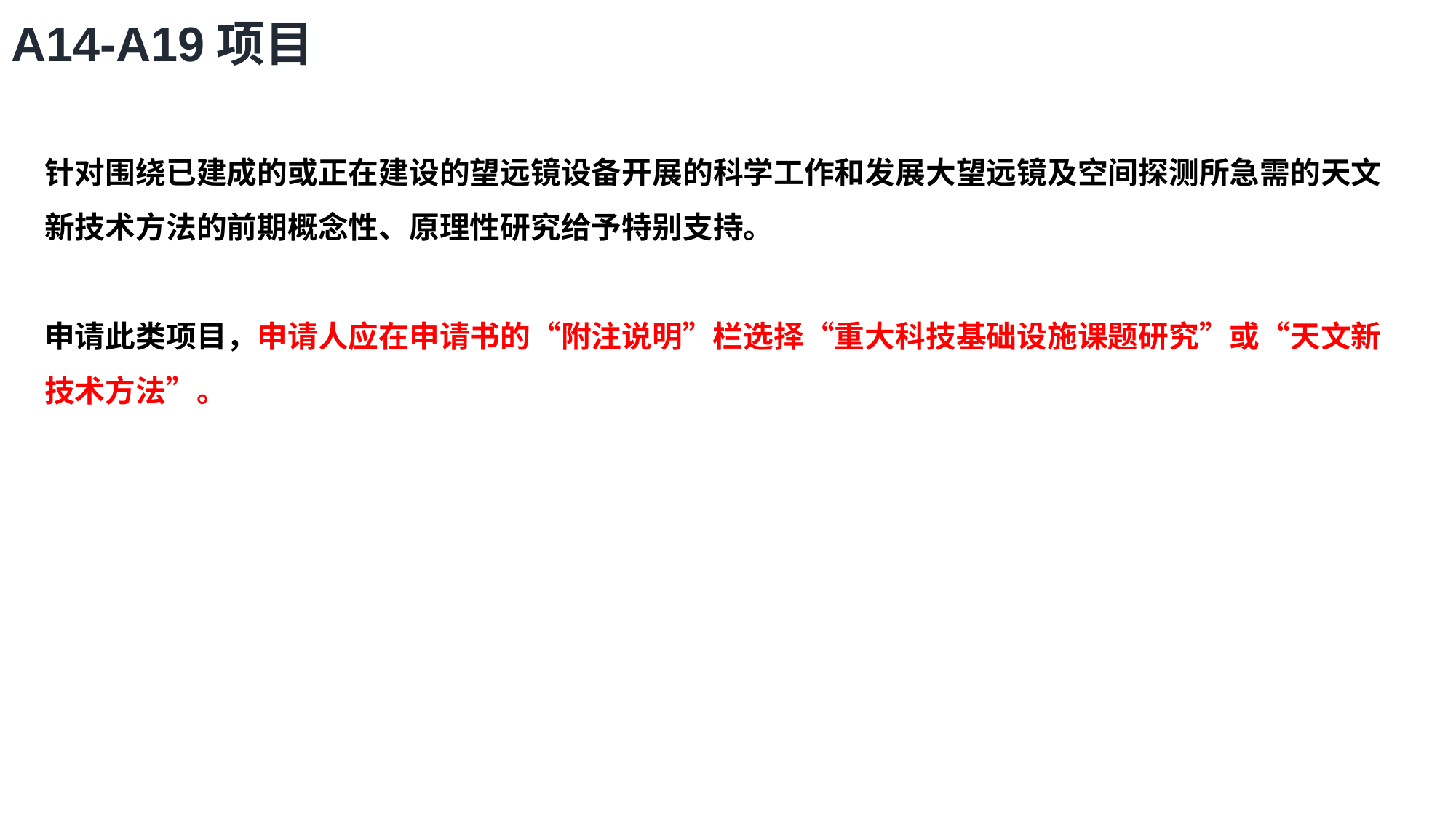

# A14-A19项目
针对围绕已建成的或正在建设的望远镜设备开展的科学工作和发展大望远镜及空间探测所急需的天文新技术方法的前期概念性、原理性研究给予特别支持。

申请此类项目，申请人应在申请书的“附注说明”栏选择“重大科技基础设施课题研究”或“天文新技术方法”。